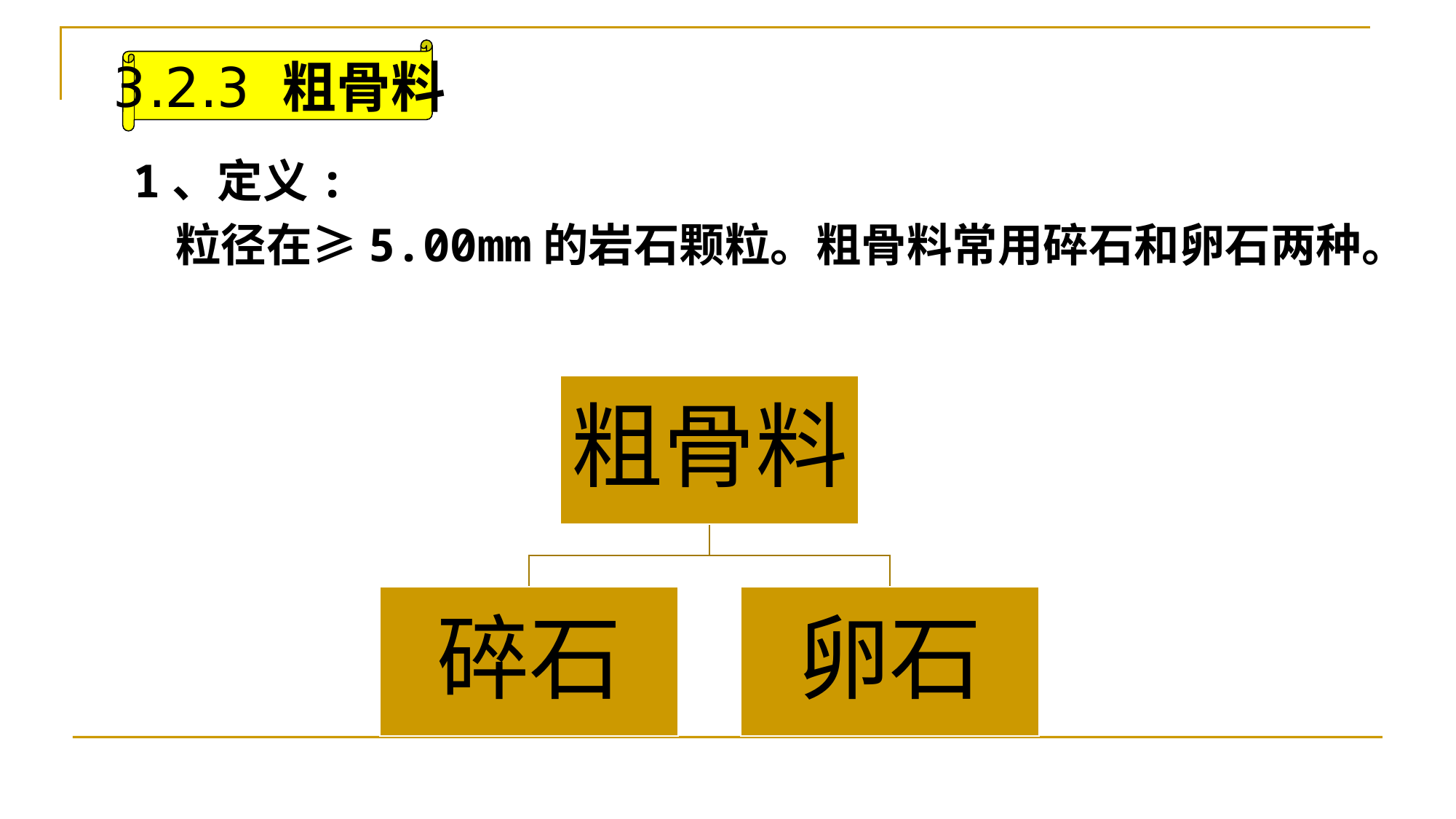

3.2.3 粗骨料
1、定义:
   粒径在≥5.00mm的岩石颗粒。粗骨料常用碎石和卵石两种。
粗骨料
碎石
卵石